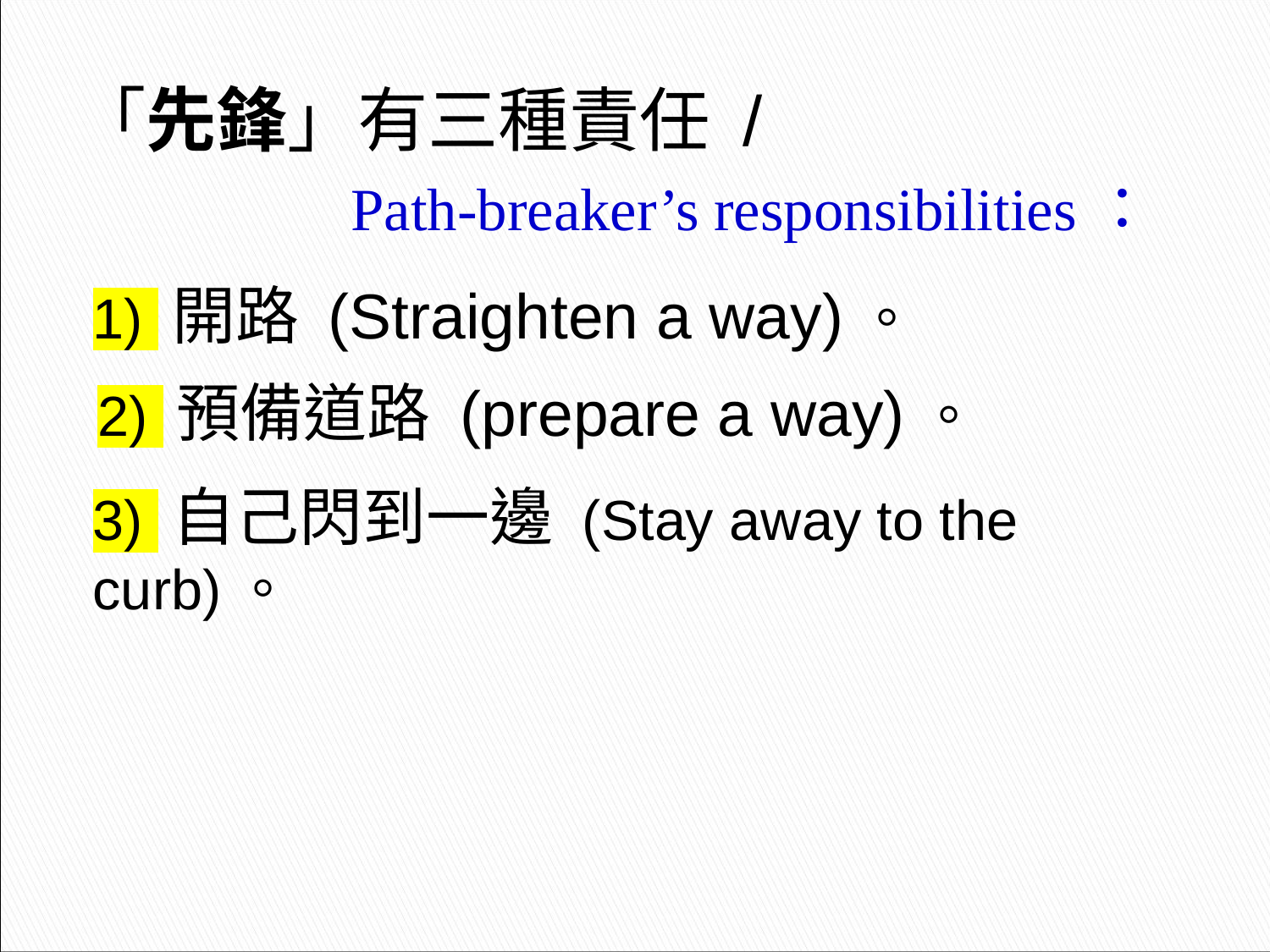

「先鋒」有三種責任 /
                    Path-breaker’s responsibilities：
1) 開路 (Straighten a way)。
2) 預備道路 (prepare a way)。
3) 自己閃到一邊 (Stay away to the curb)。